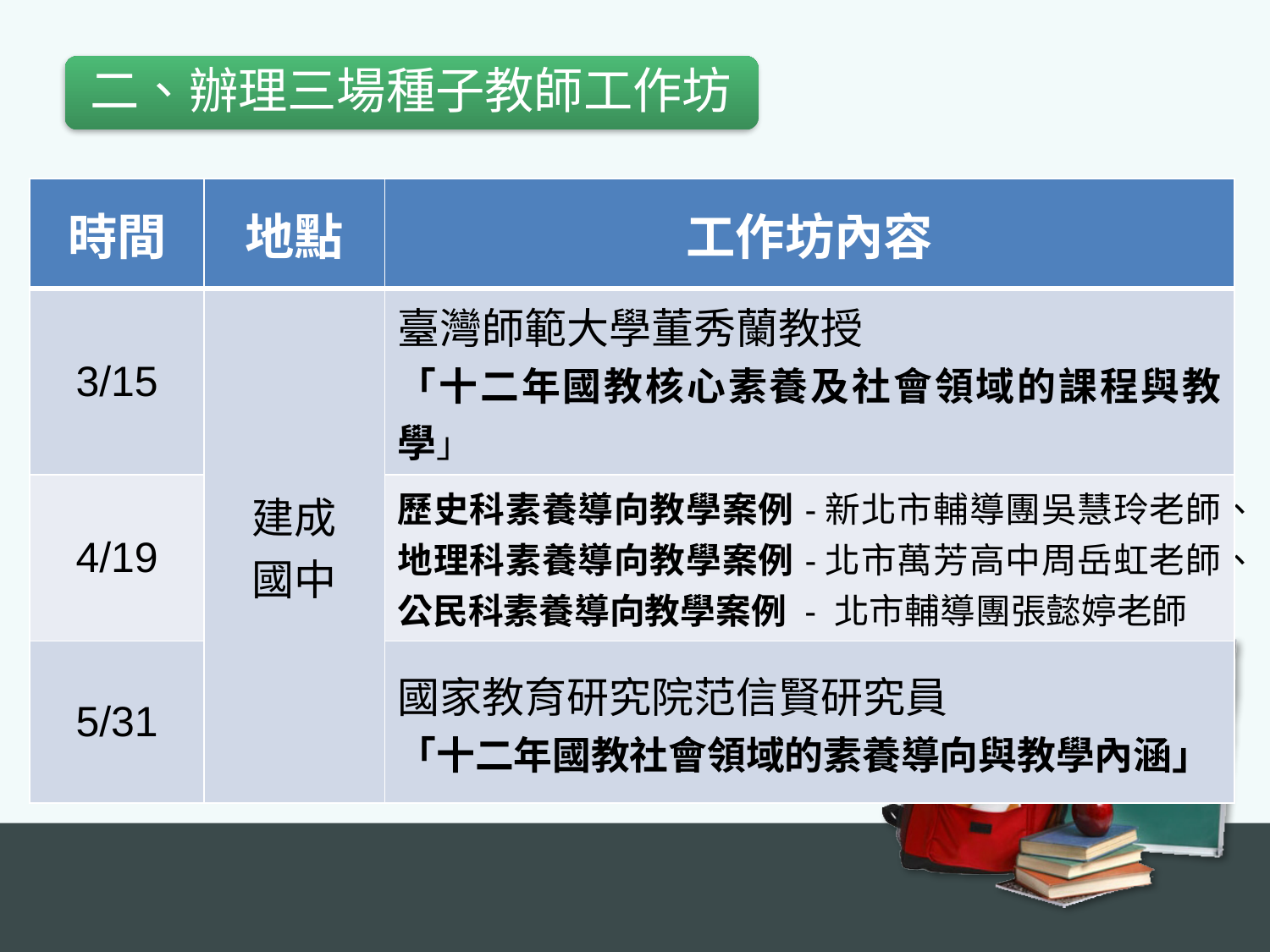

二、辦理三場種子教師工作坊
| 時間 | 地點 | 工作坊內容 |
| --- | --- | --- |
| 3/15 | 建成 國中 | 臺灣師範大學董秀蘭教授 「十二年國教核心素養及社會領域的課程與教學」 |
| 4/19 |  | 歷史科素養導向教學案例-新北市輔導團吳慧玲老師、 地理科素養導向教學案例-北市萬芳高中周岳虹老師、 公民科素養導向教學案例 - 北市輔導團張懿婷老師 |
| 5/31 |  | 國家教育研究院范信賢研究員 「十二年國教社會領域的素養導向與教學內涵」 |